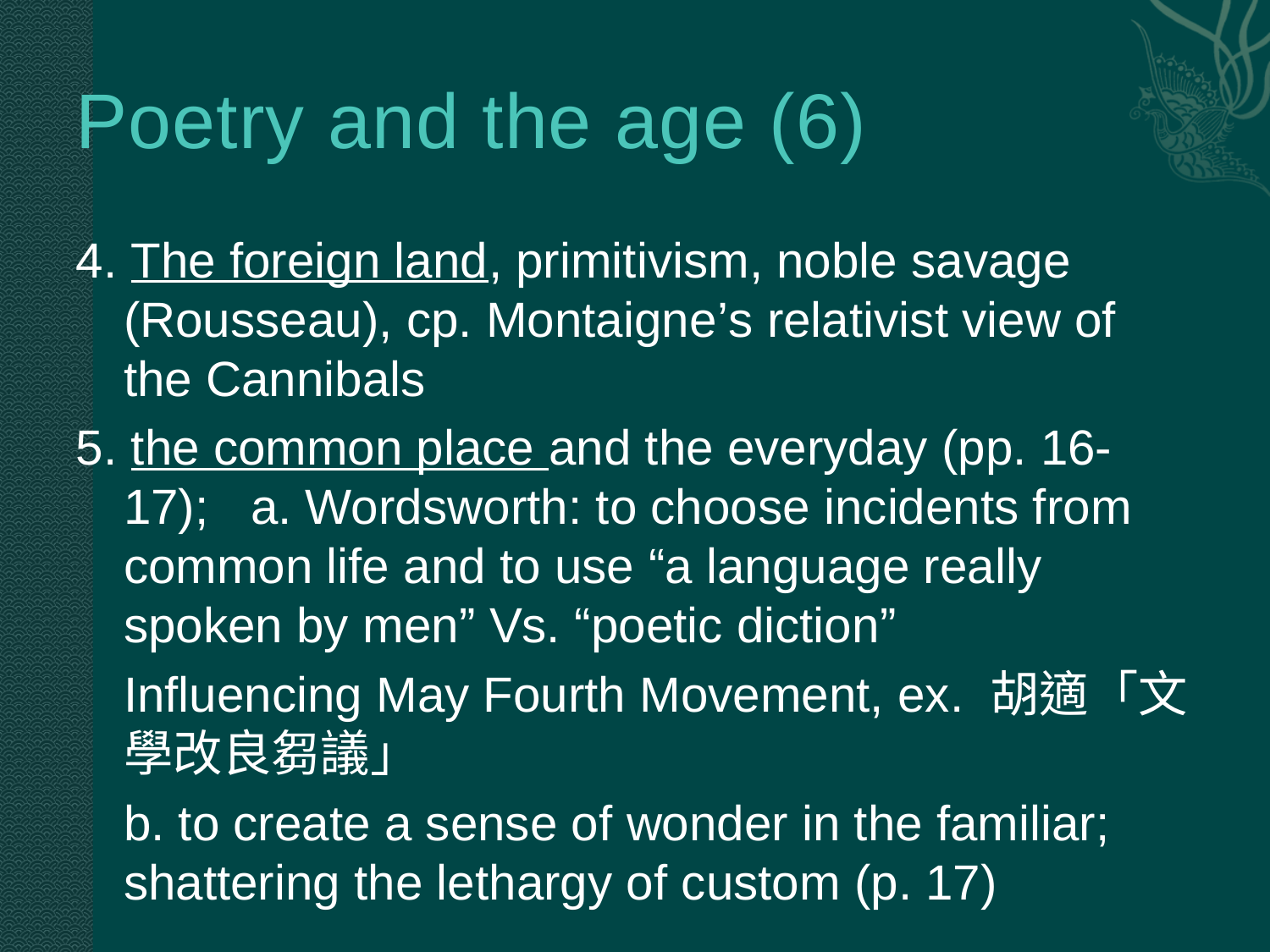

# Poetry and the age (6)
4. The foreign land, primitivism, noble savage (Rousseau), cp. Montaigne’s relativist view of the Cannibals
5. the common place and the everyday (pp. 16-17); 	a. Wordsworth: to choose incidents from common life and to use “a language really spoken by men” Vs. “poetic diction”
	Influencing May Fourth Movement, ex. 胡適「文學改良芻議」
	b. to create a sense of wonder in the familiar; shattering the lethargy of custom (p. 17)